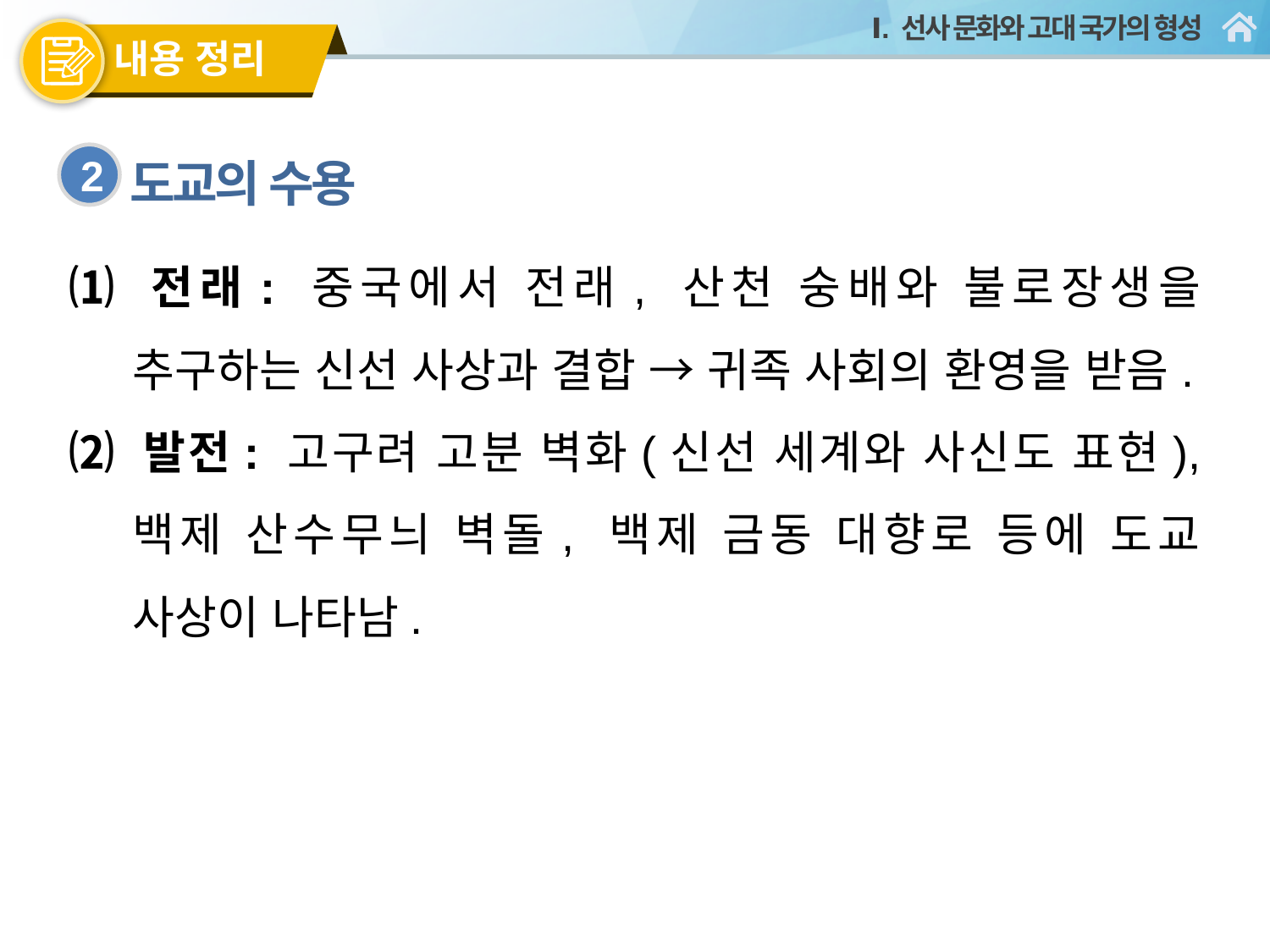

도교의 수용
2
⑴ 전래: 중국에서 전래, 산천 숭배와 불로장생을 추구하는 신선 사상과 결합 → 귀족 사회의 환영을 받음.
⑵ 발전: 고구려 고분 벽화(신선 세계와 사신도 표현), 백제 산수무늬 벽돌, 백제 금동 대향로 등에 도교 사상이 나타남.